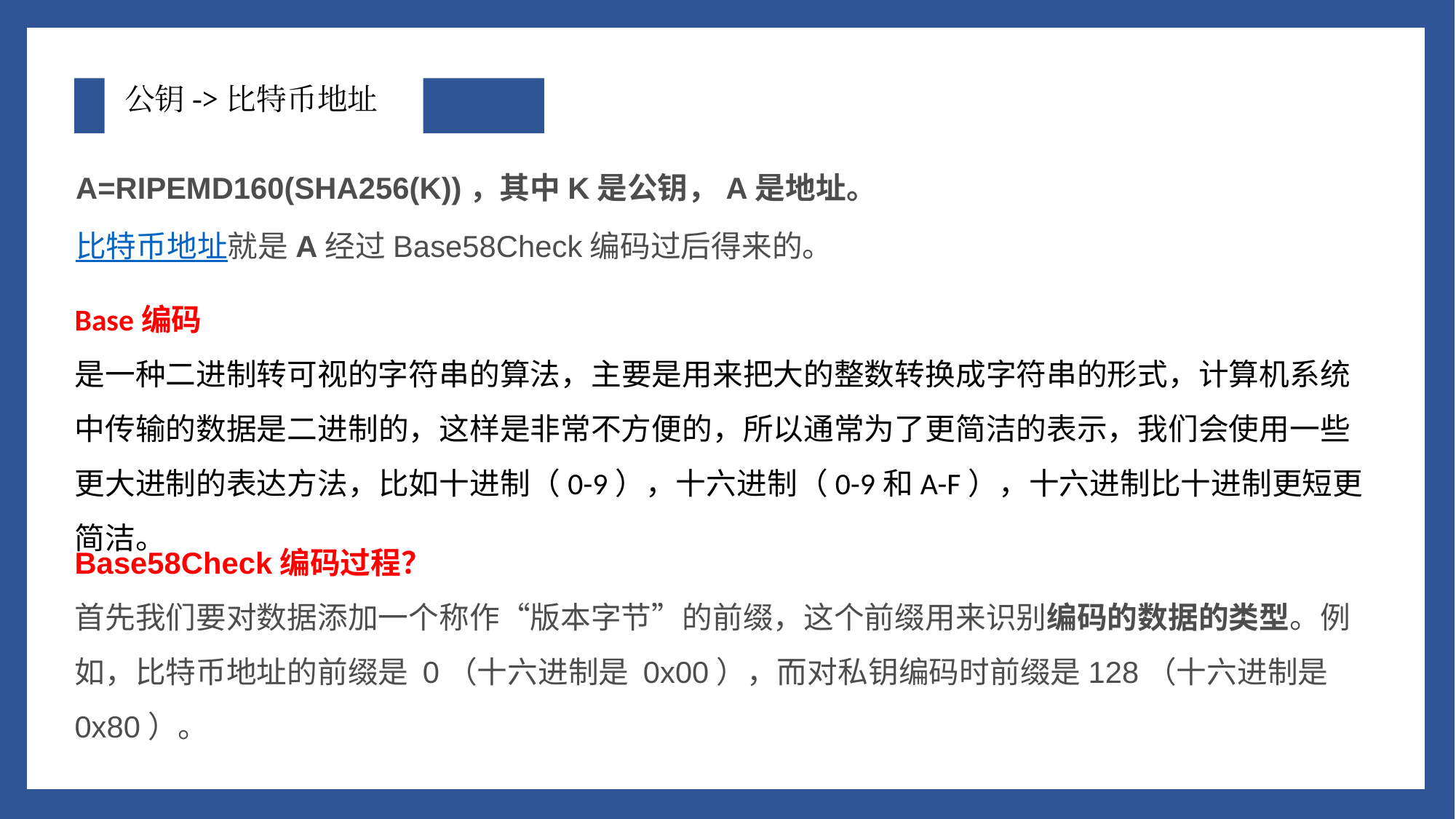

# 公钥->比特币地址
A=RIPEMD160(SHA256(K))，其中K是公钥，A是地址。
比特币地址就是A经过Base58Check编码过后得来的。
Base编码
是一种二进制转可视的字符串的算法，主要是用来把大的整数转换成字符串的形式，计算机系统中传输的数据是二进制的，这样是非常不方便的，所以通常为了更简洁的表示，我们会使用一些更大进制的表达方法，比如十进制（0-9），十六进制（0-9和A-F），十六进制比十进制更短更简洁。

Base58Check编码过程？
首先我们要对数据添加一个称作“版本字节”的前缀，这个前缀用来识别编码的数据的类型。例如，比特币地址的前缀是 0（十六进制是 0x00），而对私钥编码时前缀是128（十六进制是 0x80）。